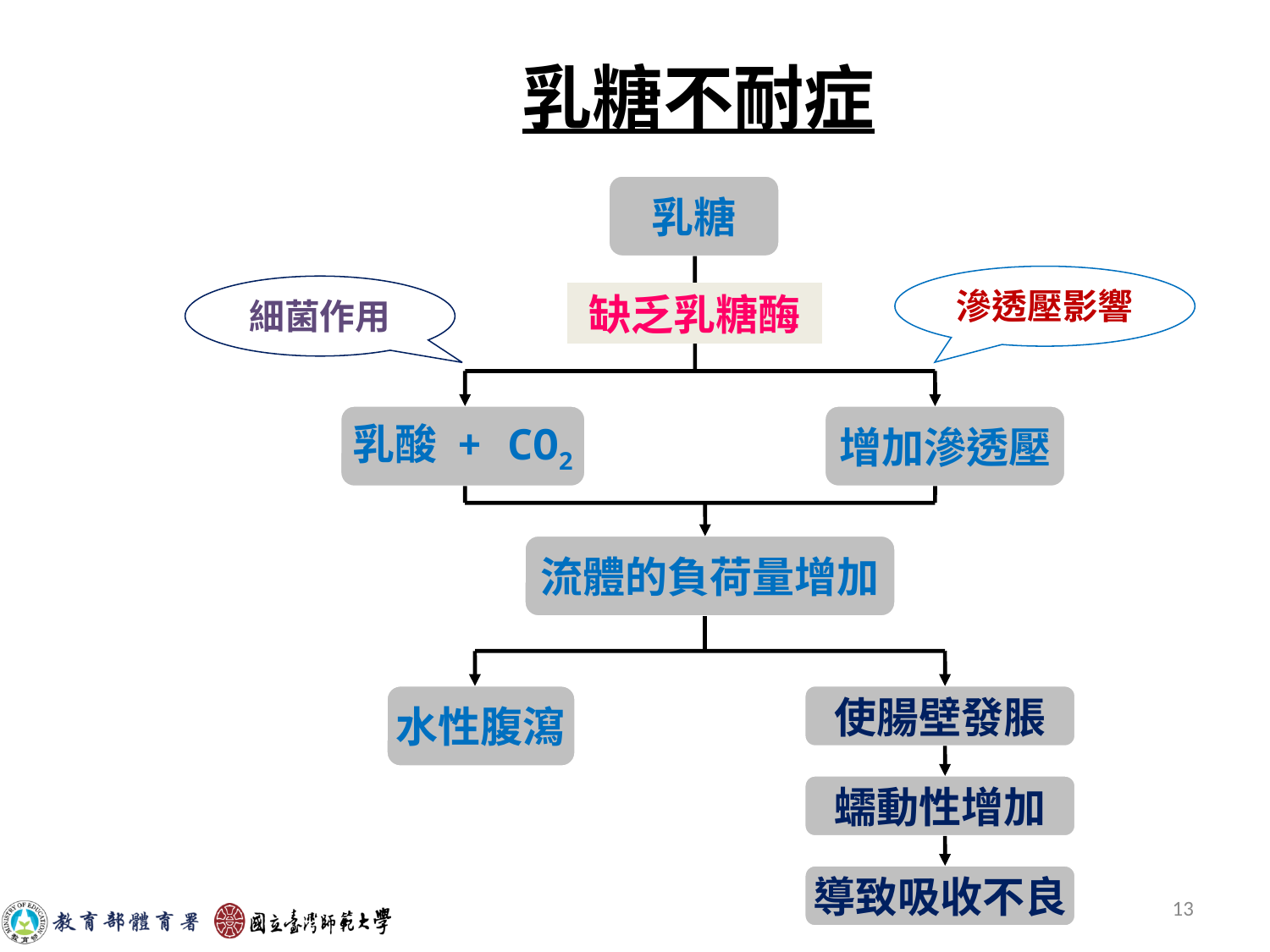

# 乳糖不耐症
乳糖

滲透壓影響
細菌作用
缺乏乳糖酶

乳酸 + CO2
增加滲透壓

流體的負荷量增加

水性腹瀉
使腸壁發脹

蠕動性增加

導致吸收不良
13